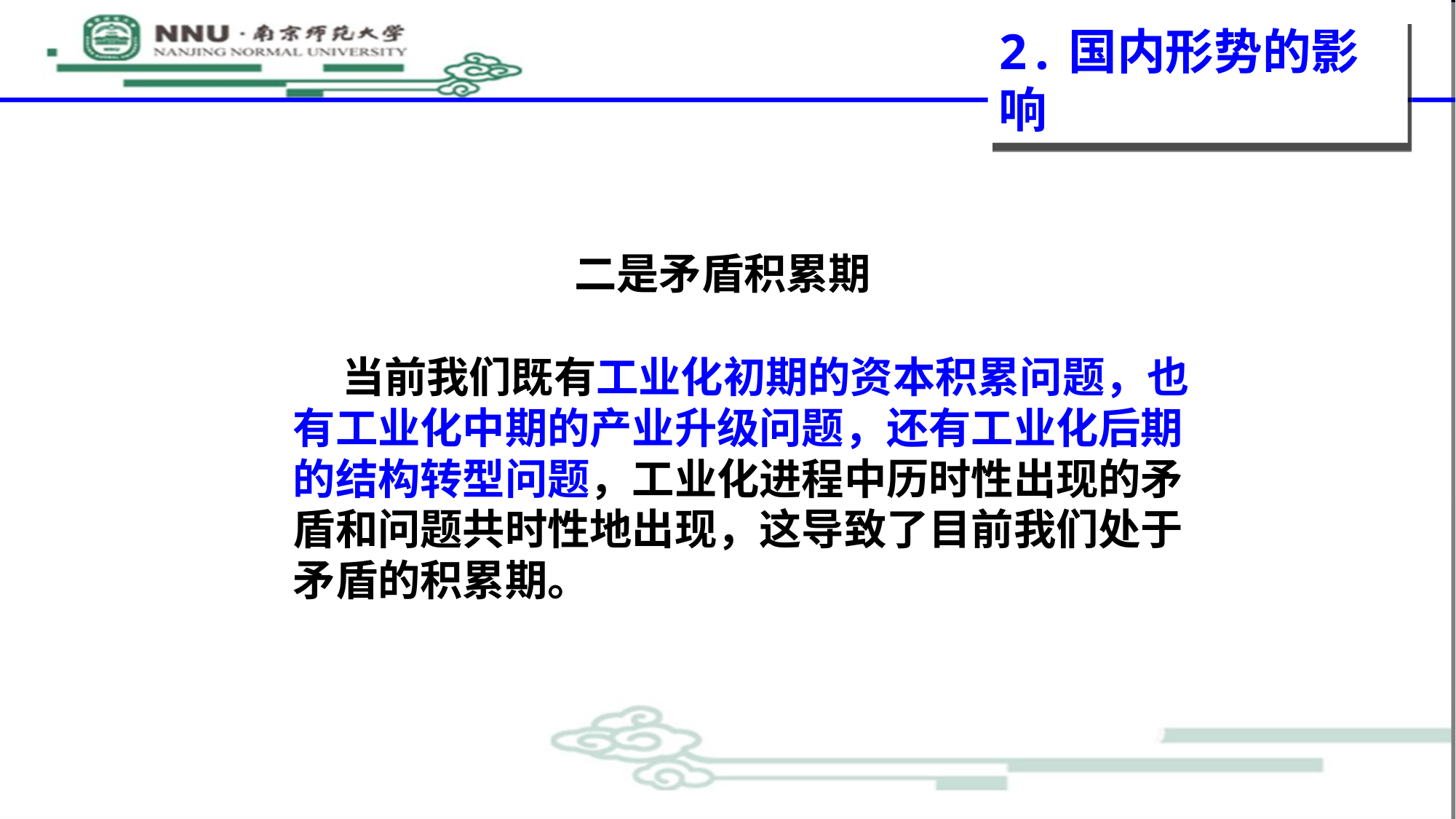

2.国内形势的影响
二是矛盾积累期
    当前我们既有工业化初期的资本积累问题，也有工业化中期的产业升级问题，还有工业化后期的结构转型问题，工业化进程中历时性出现的矛盾和问题共时性地出现，这导致了目前我们处于矛盾的积累期。